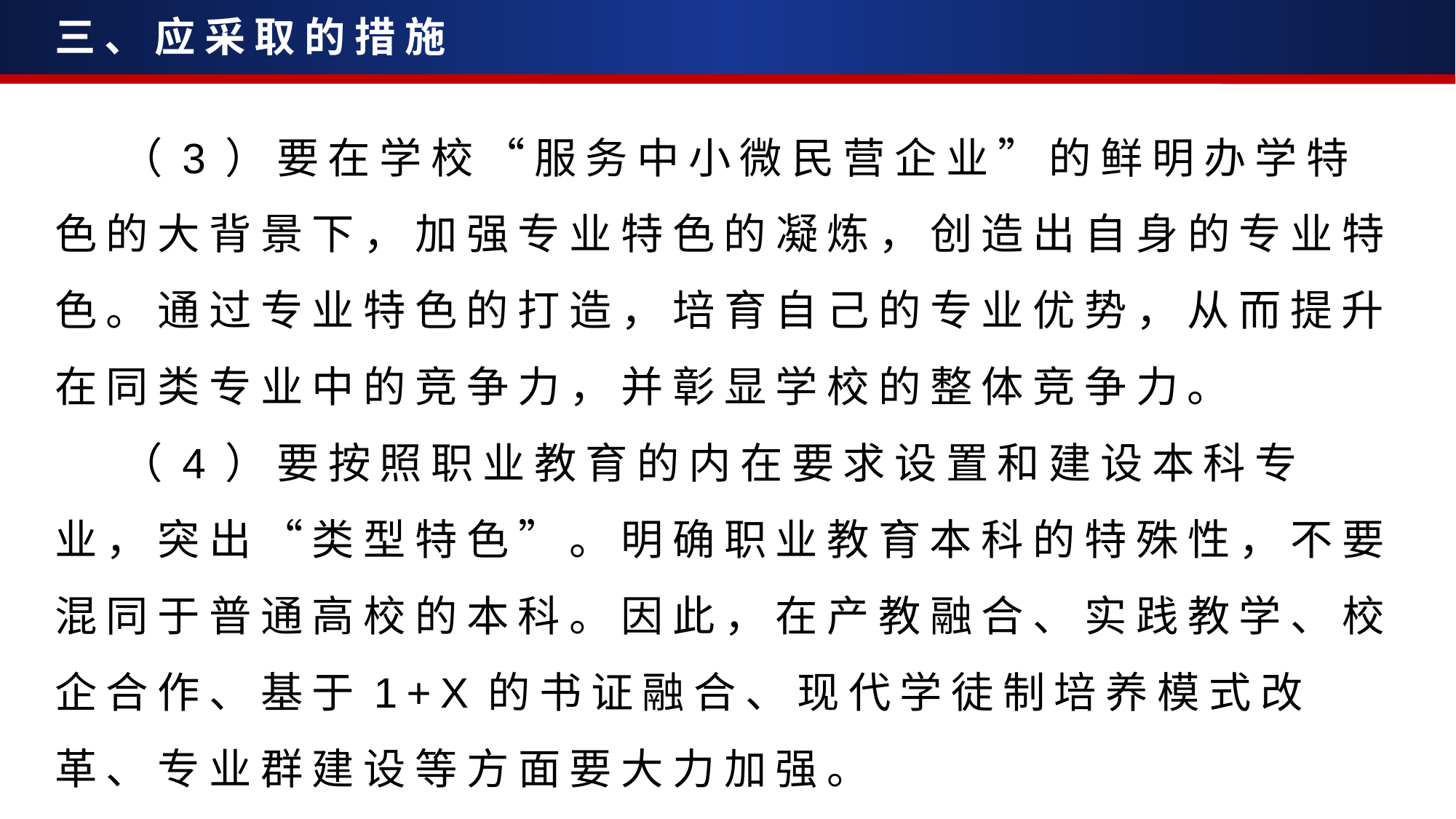

# 三、应采取的措施
   （3）要在学校“服务中小微民营企业”的鲜明办学特色的大背景下，加强专业特色的凝炼，创造出自身的专业特色。通过专业特色的打造，培育自己的专业优势，从而提升在同类专业中的竞争力，并彰显学校的整体竞争力。
   （4）要按照职业教育的内在要求设置和建设本科专业，突出“类型特色”。明确职业教育本科的特殊性，不要混同于普通高校的本科。因此，在产教融合、实践教学、校企合作、基于1+X的书证融合、现代学徒制培养模式改革、专业群建设等方面要大力加强。